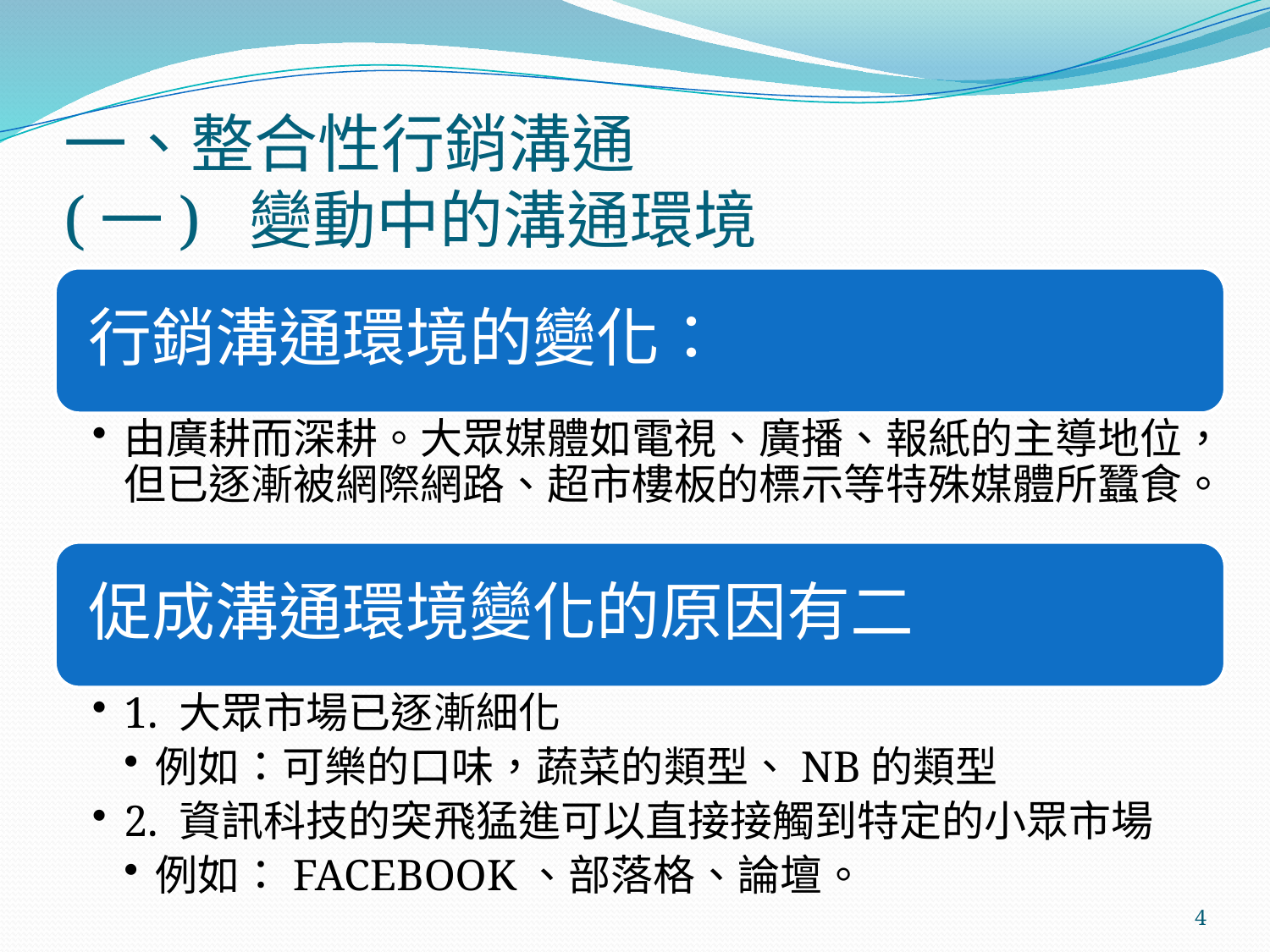

# 一、整合性行銷溝通 (一)  變動中的溝通環境
行銷溝通環境的變化：
由廣耕而深耕。大眾媒體如電視、廣播、報紙的主導地位，但已逐漸被網際網路、超市樓板的標示等特殊媒體所蠶食。
促成溝通環境變化的原因有二
1. 大眾市場已逐漸細化
例如：可樂的口味，蔬菜的類型、NB的類型
2. 資訊科技的突飛猛進可以直接接觸到特定的小眾市場
例如：FACEBOOK、部落格、論壇。
4